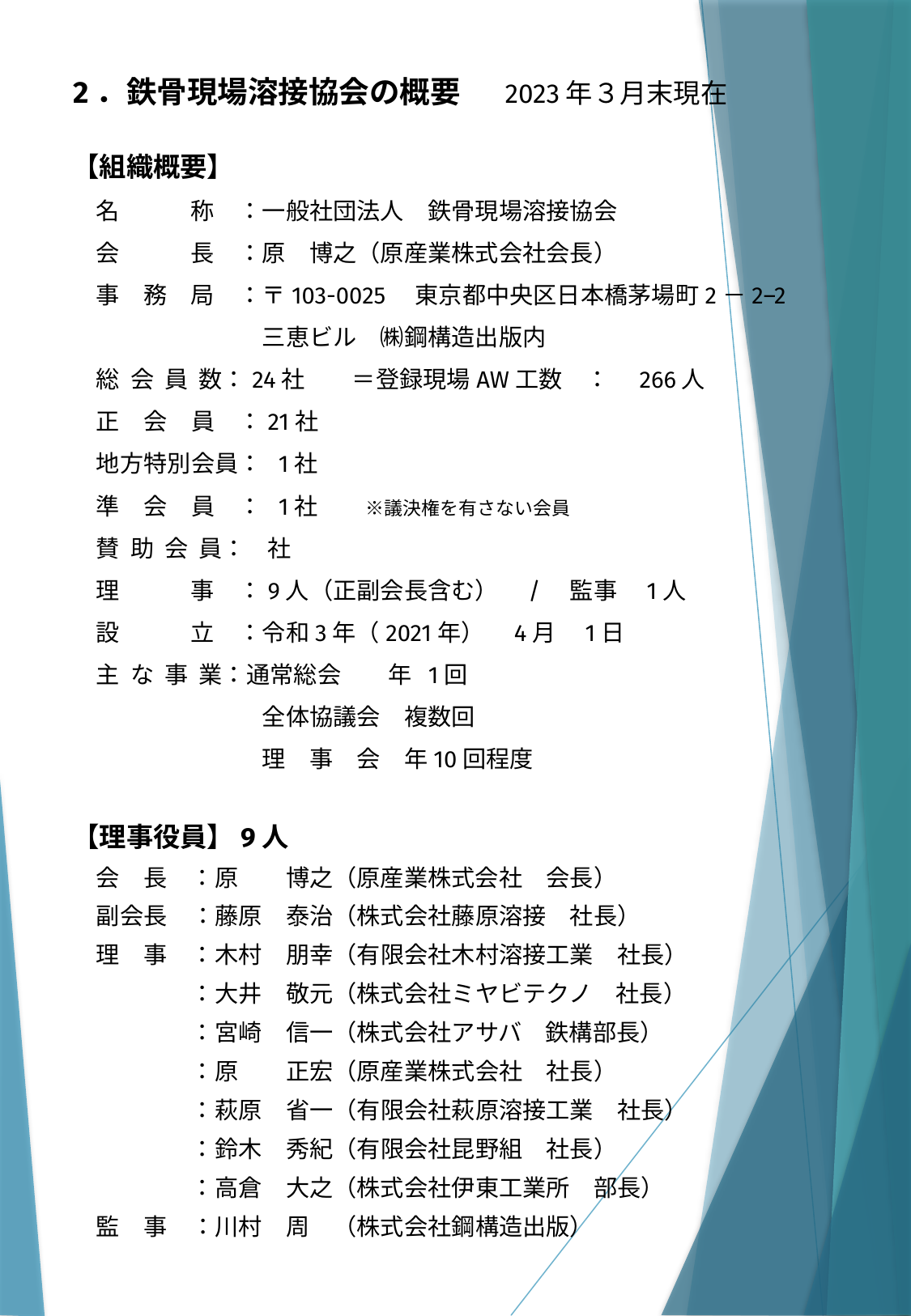

2．鉄骨現場溶接協会の概要　 2023年３月末現在
【組織概要】
　名　　　称　：一般社団法人　鉄骨現場溶接協会
　会　　　長　：原　博之（原産業株式会社会長）
　事　務　局　：〒103-0025　東京都中央区日本橋茅場町2－2―2
　　　　　　　　三恵ビル　㈱鋼構造出版内
　総  会  員  数：24社　　＝登録現場AW工数　：　266人
　正　会　員　：21社
　地方特別会員：  1社
　準　会　員　：  1社　　※議決権を有さない会員
　賛  助  会  員：    社
　理　　　事　：9人（正副会長含む）　/　監事　1人
　設　　　立　：令和3年（2021年）　4月　1日
　主  な  事  業：通常総会　　年  1回
　　　　　　　　全体協議会　複数回
　　　　　　　　理　事　会　年10回程度
【理事役員】9人
　会　長　：原　　博之（原産業株式会社　会長）
　副会長　：藤原　泰治（株式会社藤原溶接　社長）
　理　事　：木村　朋幸（有限会社木村溶接工業　社長）
　　　　　：大井　敬元（株式会社ミヤビテクノ　社長）
　　　　　：宮崎　信一（株式会社アサバ　鉄構部長）
　　　　　：原　　正宏（原産業株式会社　社長）
　　　　　：萩原　省一（有限会社萩原溶接工業　社長）
　　　　　：鈴木　秀紀（有限会社昆野組　社長）
　　　　　：高倉　大之（株式会社伊東工業所　部長）
　監　事　：川村　周　（株式会社鋼構造出版）